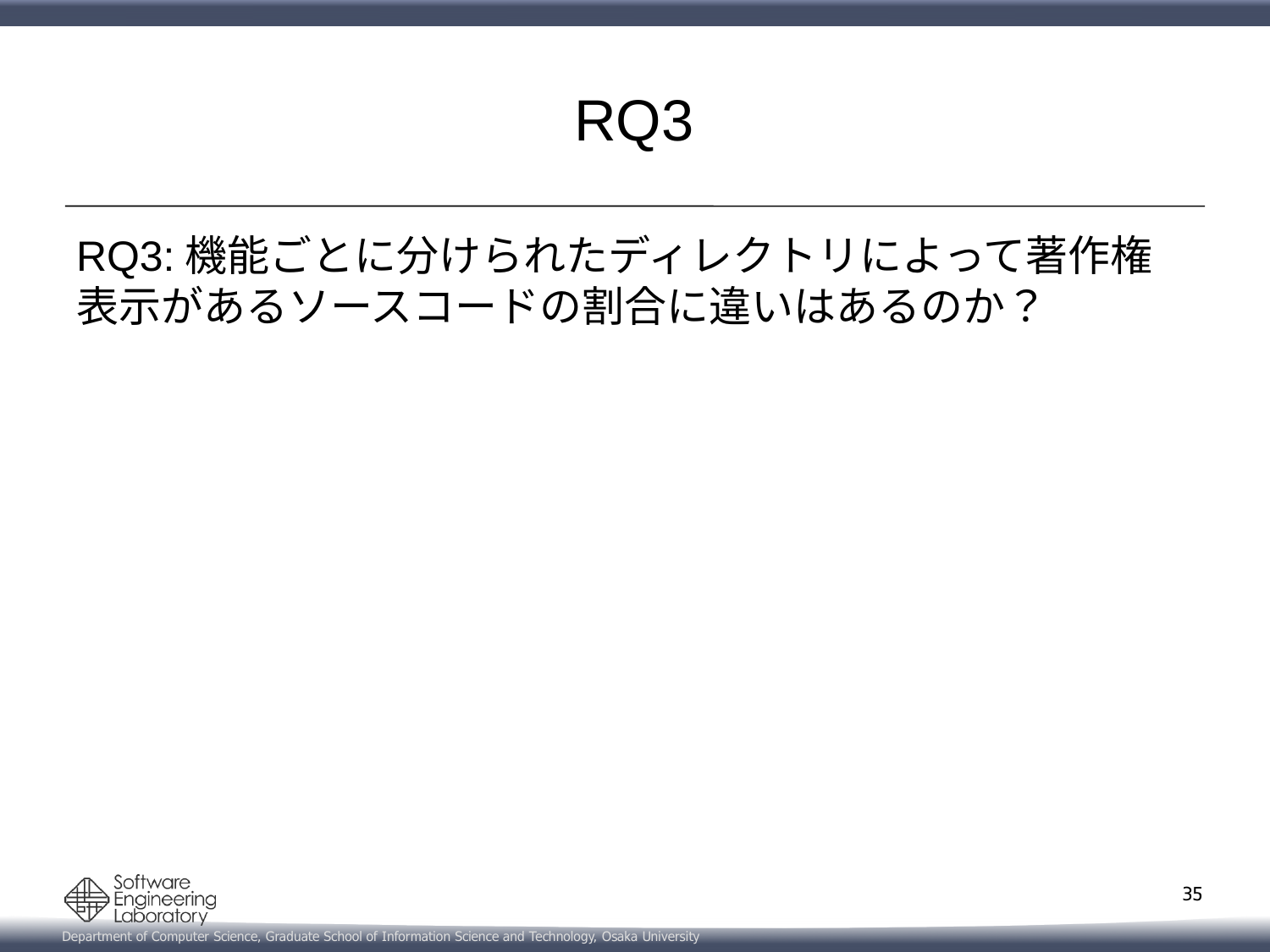

# RQ3
RQ3:機能ごとに分けられたディレクトリによって著作権表示があるソースコードの割合に違いはあるのか？

35